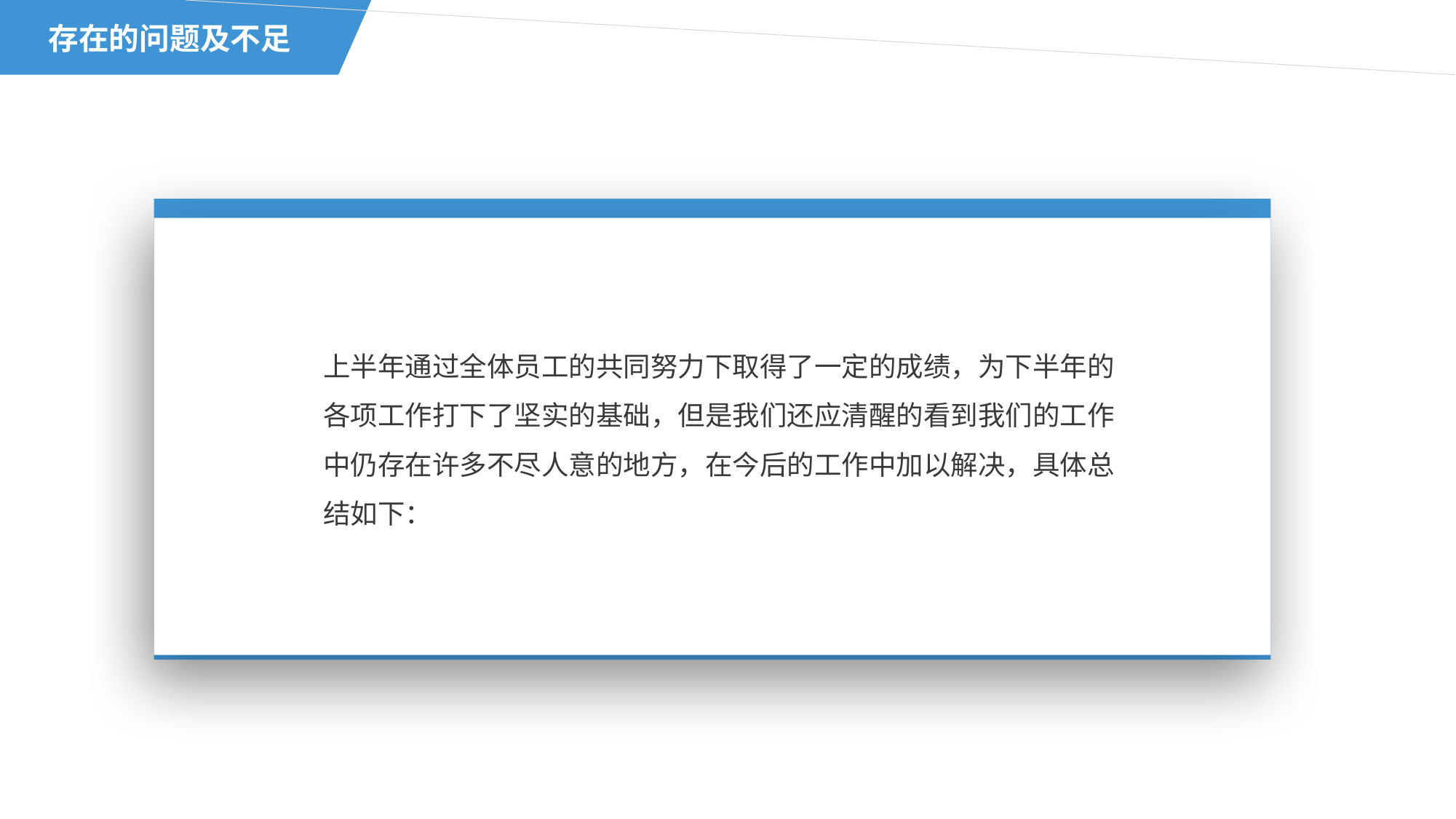

存在的问题及不足

上半年通过全体员工的共同努力下取得了一定的成绩，为下半年的各项工作打下了坚实的基础，但是我们还应清醒的看到我们的工作中仍存在许多不尽人意的地方，在今后的工作中加以解决，具体总结如下：